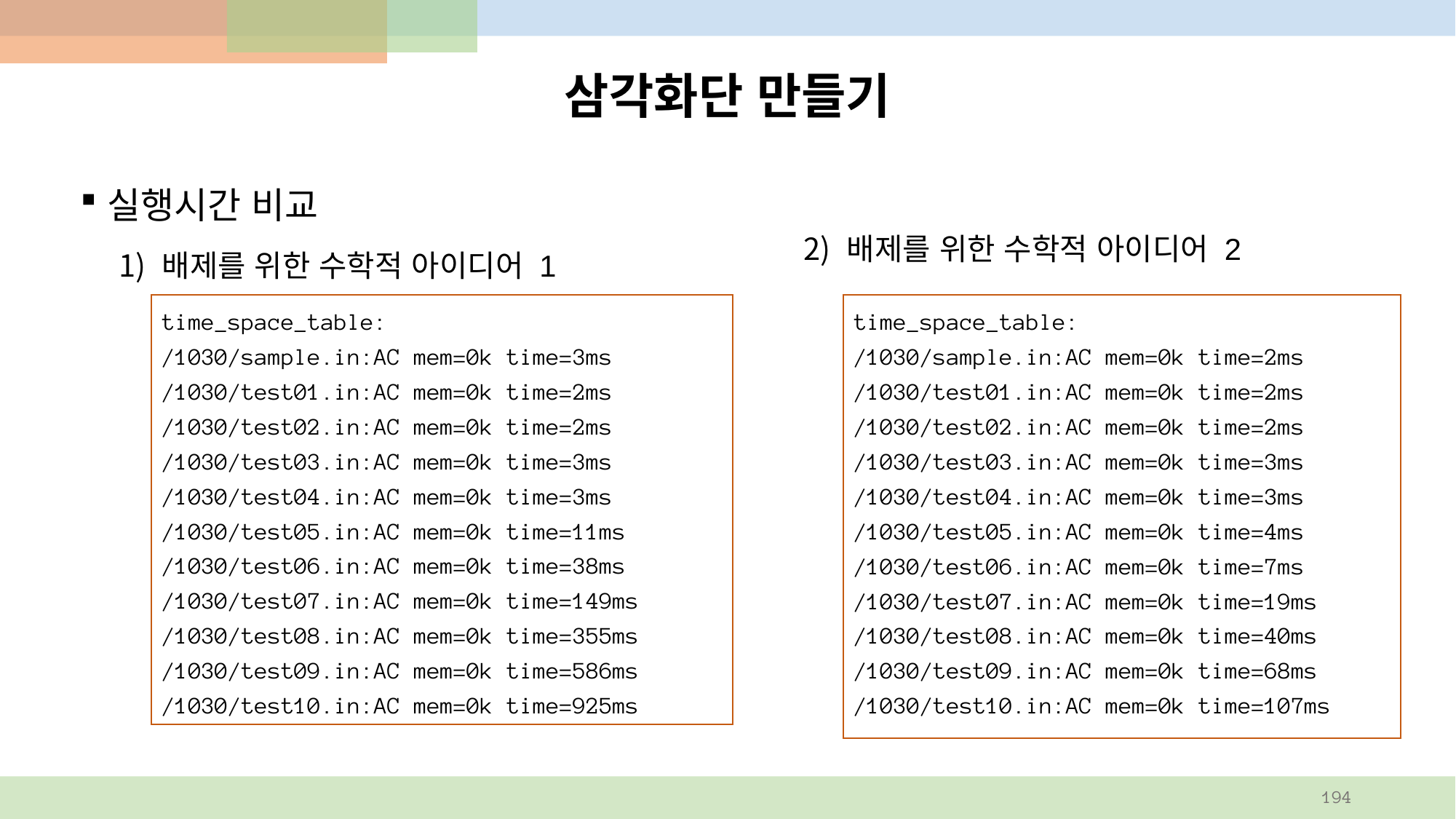

# 삼각화단 만들기

배제를 위한 수학적 아이디어 2

실행시간 비교
배제를 위한 수학적 아이디어 1

time_space_table:
/1030/sample.in:AC mem=0k time=2ms
/1030/test01.in:AC mem=0k time=2ms
/1030/test02.in:AC mem=0k time=2ms
/1030/test03.in:AC mem=0k time=3ms
/1030/test04.in:AC mem=0k time=3ms
/1030/test05.in:AC mem=0k time=4ms
/1030/test06.in:AC mem=0k time=7ms
/1030/test07.in:AC mem=0k time=19ms
/1030/test08.in:AC mem=0k time=40ms
/1030/test09.in:AC mem=0k time=68ms
/1030/test10.in:AC mem=0k time=107ms
time_space_table:
/1030/sample.in:AC mem=0k time=3ms
/1030/test01.in:AC mem=0k time=2ms
/1030/test02.in:AC mem=0k time=2ms
/1030/test03.in:AC mem=0k time=3ms
/1030/test04.in:AC mem=0k time=3ms
/1030/test05.in:AC mem=0k time=11ms
/1030/test06.in:AC mem=0k time=38ms
/1030/test07.in:AC mem=0k time=149ms
/1030/test08.in:AC mem=0k time=355ms
/1030/test09.in:AC mem=0k time=586ms
/1030/test10.in:AC mem=0k time=925ms
194